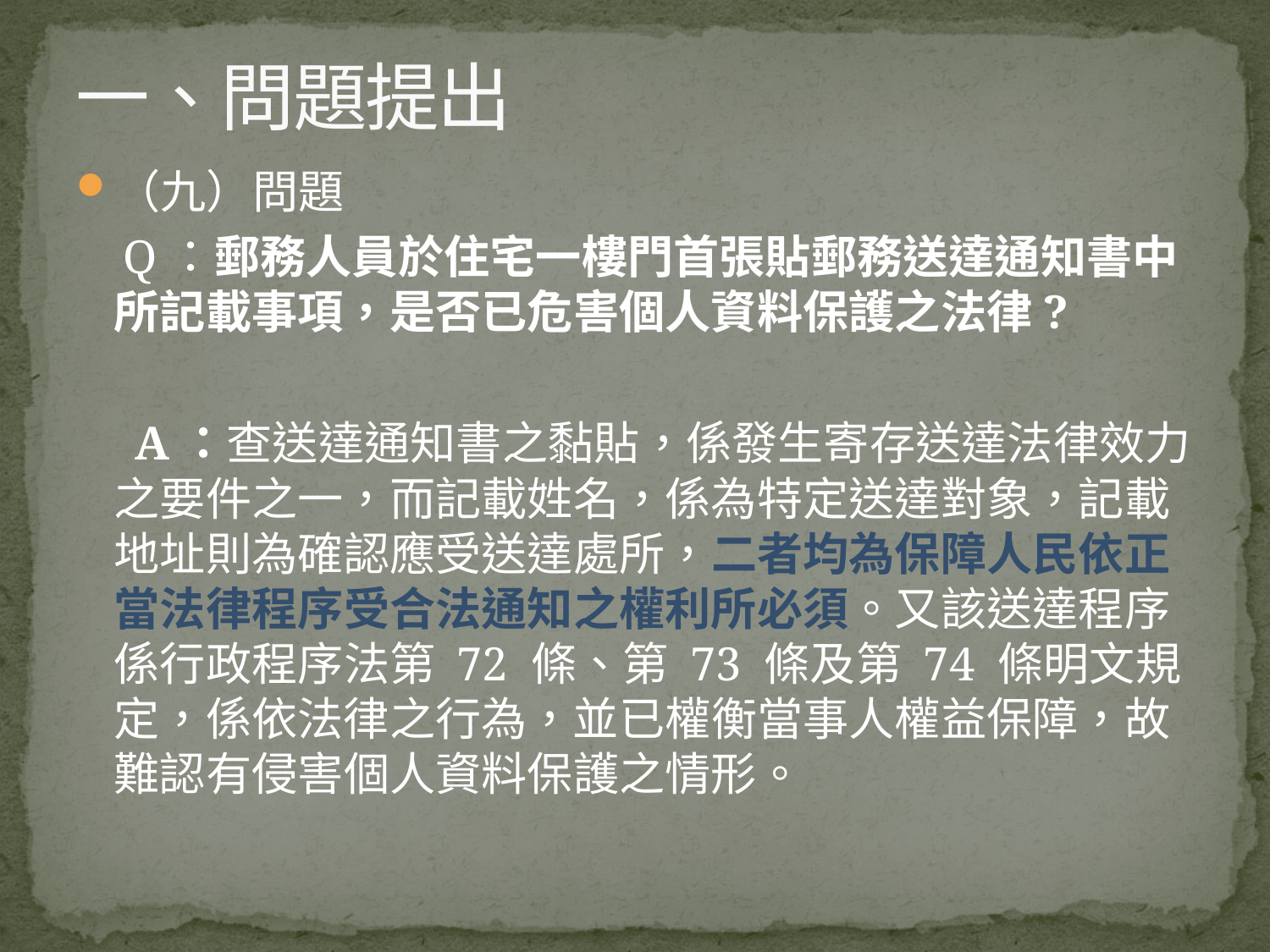

# 一、問題提出
（九）問題
    Q：郵務人員於住宅一樓門首張貼郵務送達通知書中所記載事項，是否已危害個人資料保護之法律?

     A：查送達通知書之黏貼，係發生寄存送達法律效力 之要件之一，而記載姓名，係為特定送達對象，記載地址則為確認應受送達處所，二者均為保障人民依正當法律程序受合法通知之權利所必須。又該送達程序係行政程序法第 72 條、第 73 條及第 74 條明文規定，係依法律之行為，並已權衡當事人權益保障，故難認有侵害個人資料保護之情形。